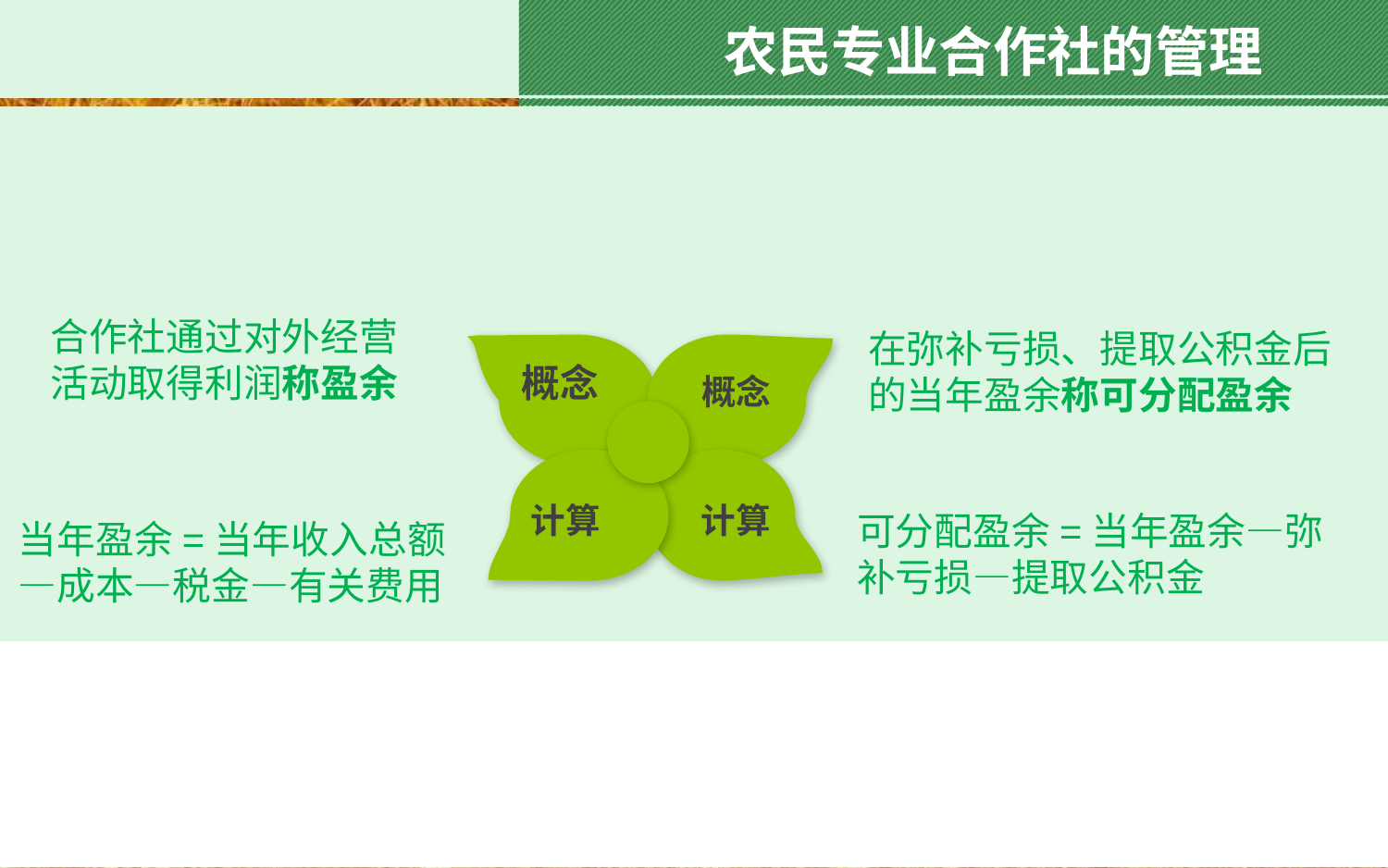

农民专业合作社的管理

合作社通过对外经营活动取得利润称盈余

在弥补亏损、提取公积金后的当年盈余称可分配盈余
 概念
概念

计算
计算

可分配盈余=当年盈余—弥补亏损—提取公积金

当年盈余=当年收入总额—成本—税金—有关费用